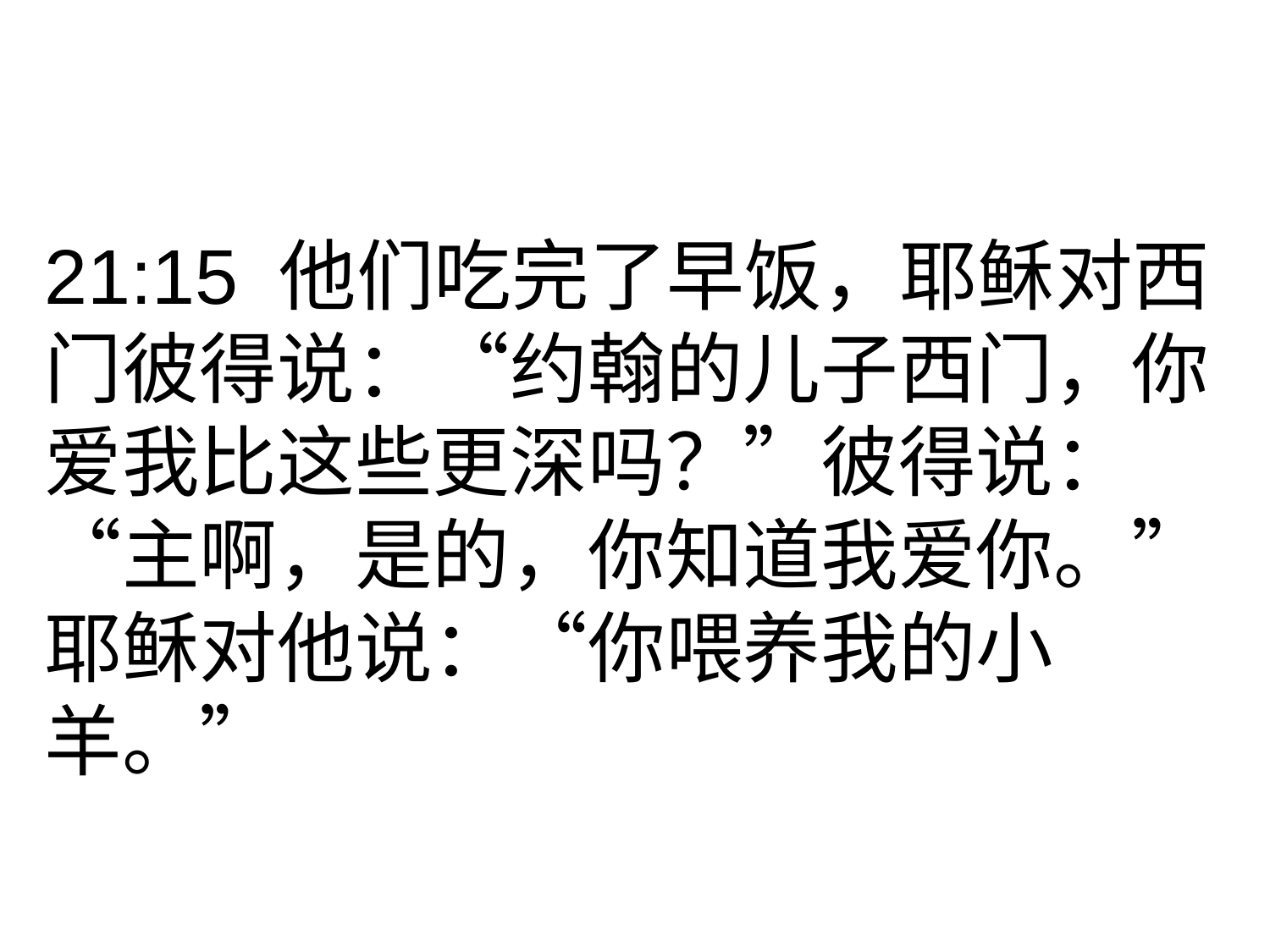

21:15 他们吃完了早饭，耶稣对西门彼得说：“约翰的儿子西门，你爱我比这些更深吗？”彼得说：“主啊，是的，你知道我爱你。”耶稣对他说：“你喂养我的小羊。”